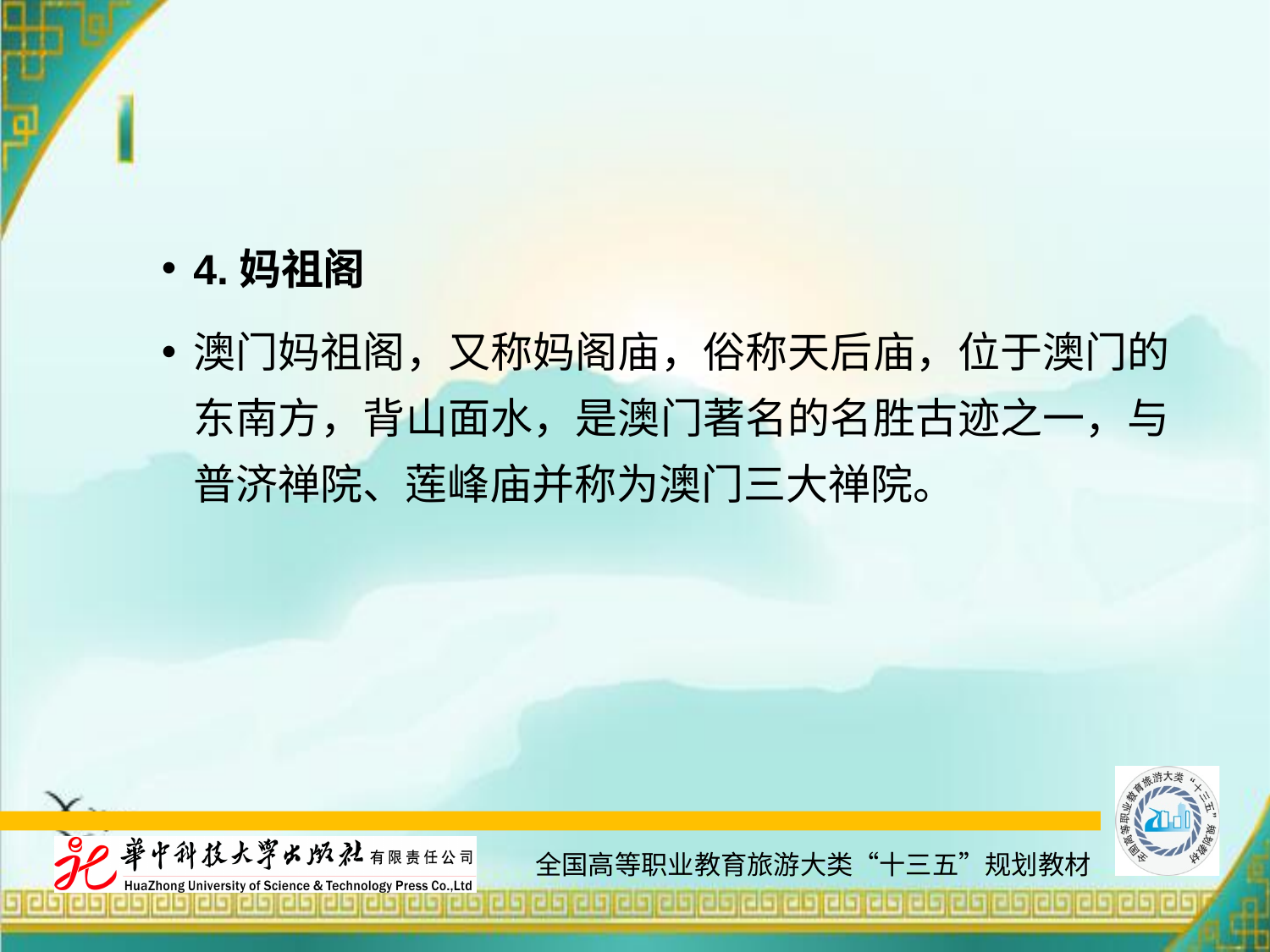

#
4.妈祖阁
澳门妈祖阁，又称妈阁庙，俗称天后庙，位于澳门的东南方，背山面水，是澳门著名的名胜古迹之一，与普济禅院、莲峰庙并称为澳门三大禅院。